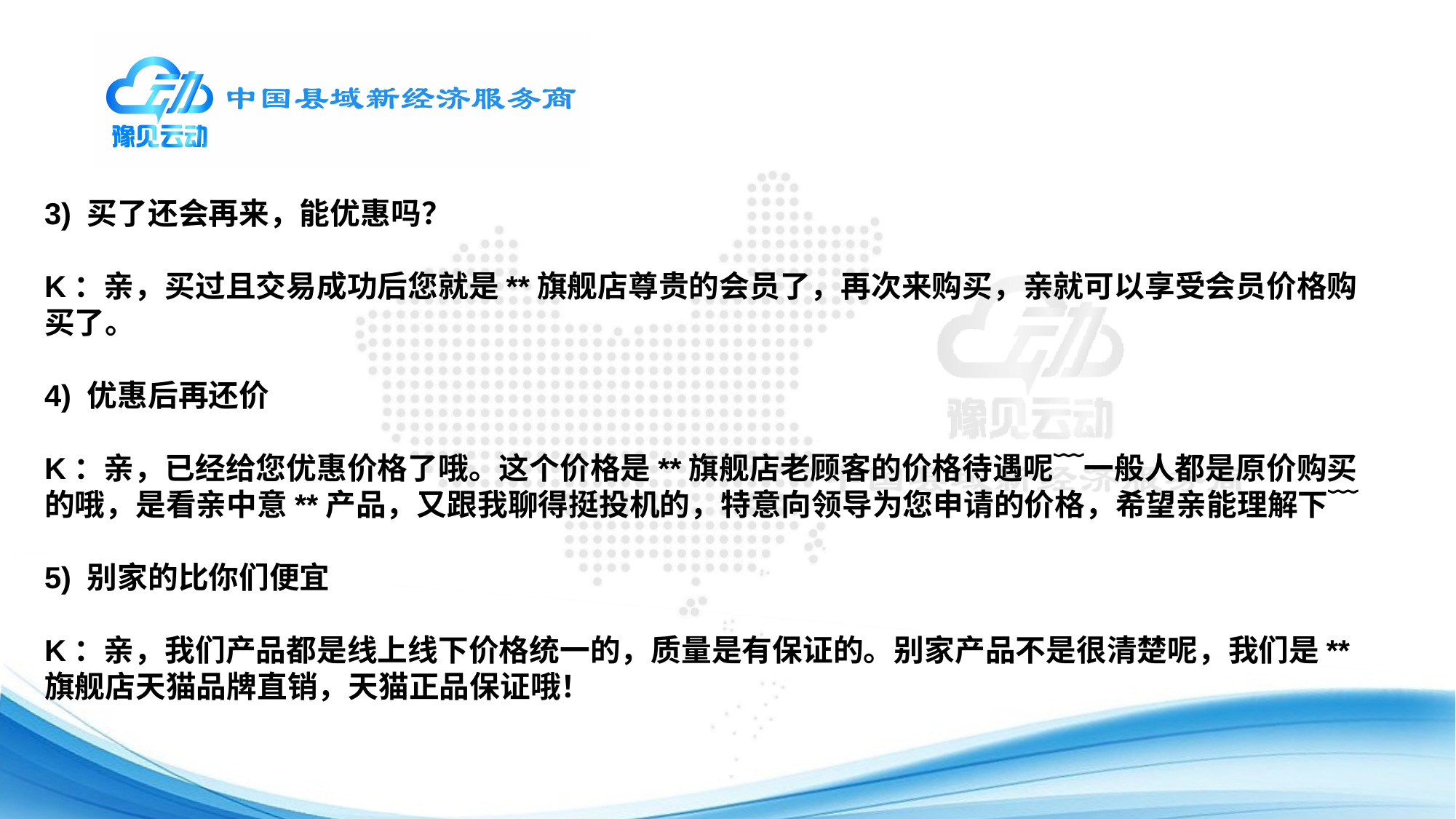

3) 买了还会再来，能优惠吗？

K：亲，买过且交易成功后您就是**旗舰店尊贵的会员了，再次来购买，亲就可以享受会员价格购买了。

4) 优惠后再还价

K：亲，已经给您优惠价格了哦。这个价格是**旗舰店老顾客的价格待遇呢﹋一般人都是原价购买的哦，是看亲中意**产品，又跟我聊得挺投机的，特意向领导为您申请的价格，希望亲能理解下﹋

5) 别家的比你们便宜

K：亲，我们产品都是线上线下价格统一的，质量是有保证的。别家产品不是很清楚呢，我们是**旗舰店天猫品牌直销，天猫正品保证哦！